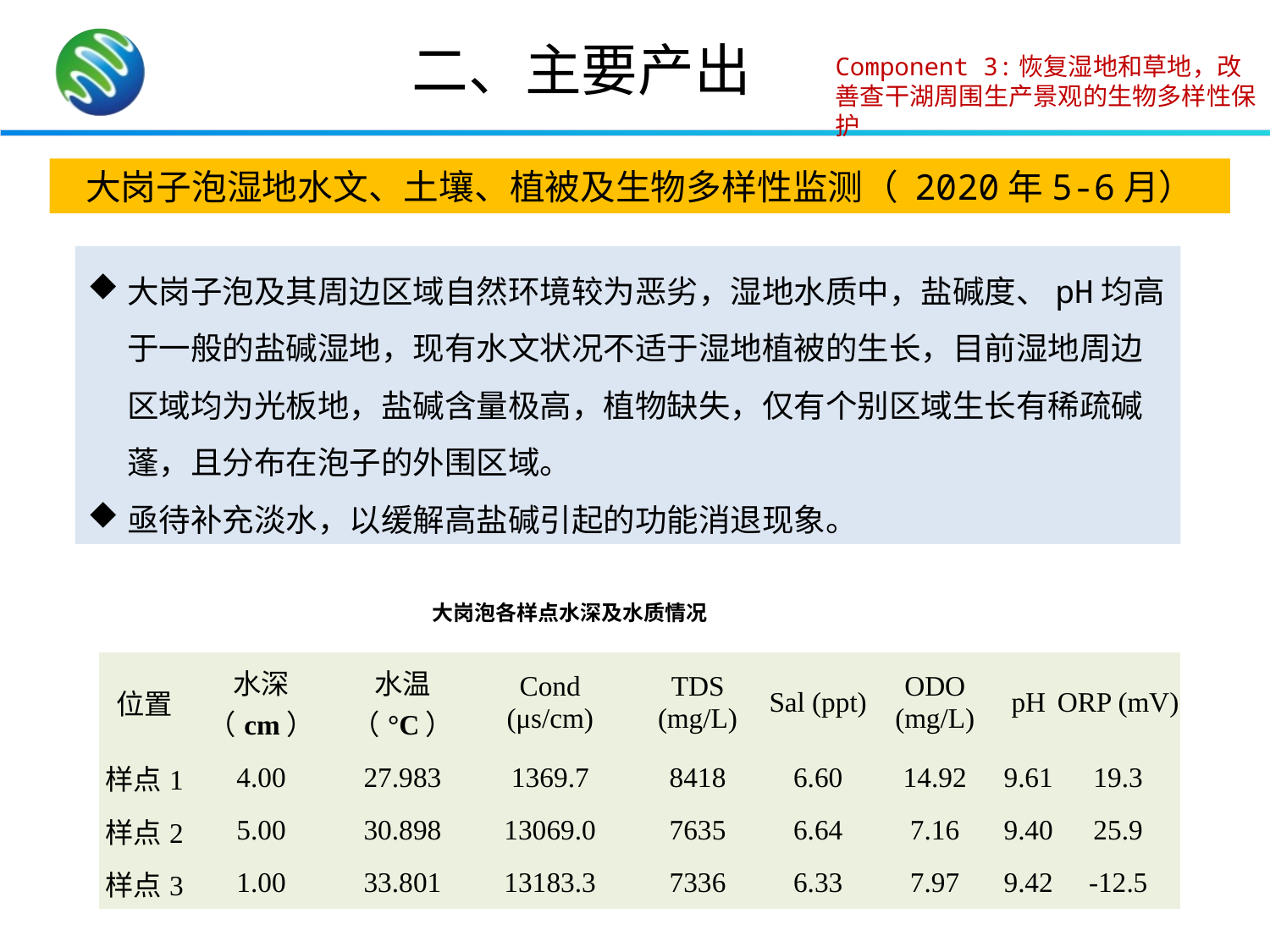

二、主要产出
Component 3:恢复湿地和草地，改善查干湖周围生产景观的生物多样性保护
大岗子泡湿地水文、土壤、植被及生物多样性监测（ 2020年5-6月）
大岗子泡及其周边区域自然环境较为恶劣，湿地水质中，盐碱度、pH均高于一般的盐碱湿地，现有水文状况不适于湿地植被的生长，目前湿地周边区域均为光板地，盐碱含量极高，植物缺失，仅有个别区域生长有稀疏碱蓬，且分布在泡子的外围区域。
亟待补充淡水，以缓解高盐碱引起的功能消退现象。
大岗泡各样点水深及水质情况
| 位置 | 水深（cm） | 水温（°C） | Cond (μs/cm) | TDS (mg/L) | Sal (ppt) | ODO (mg/L) | pH | ORP (mV) |
| --- | --- | --- | --- | --- | --- | --- | --- | --- |
| 样点1 | 4.00 | 27.983 | 1369.7 | 8418 | 6.60 | 14.92 | 9.61 | 19.3 |
| 样点2 | 5.00 | 30.898 | 13069.0 | 7635 | 6.64 | 7.16 | 9.40 | 25.9 |
| 样点3 | 1.00 | 33.801 | 13183.3 | 7336 | 6.33 | 7.97 | 9.42 | -12.5 |